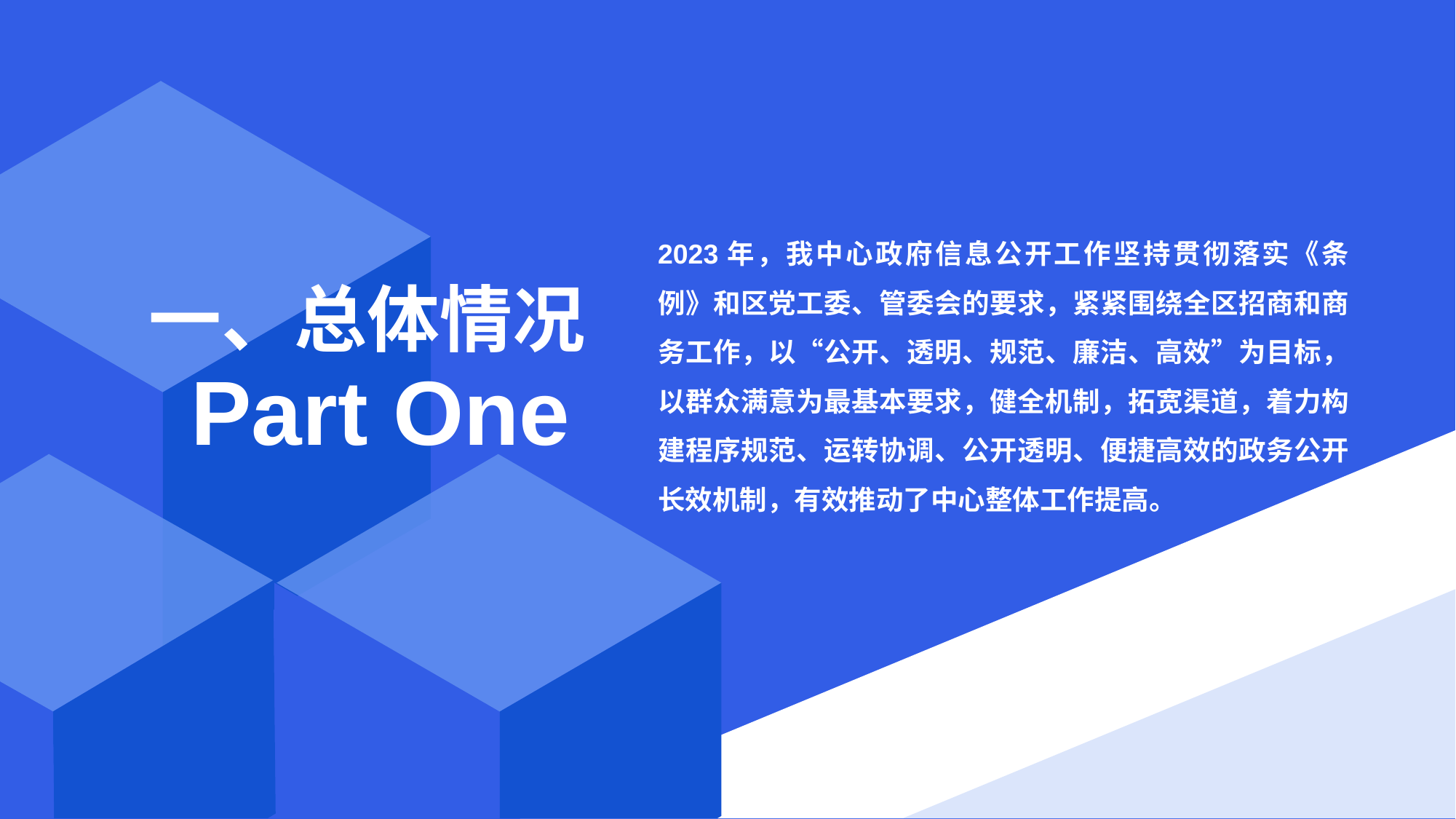

2023年，我中心政府信息公开工作坚持贯彻落实《条例》和区党工委、管委会的要求，紧紧围绕全区招商和商务工作，以“公开、透明、规范、廉洁、高效”为目标，以群众满意为最基本要求，健全机制，拓宽渠道，着力构建程序规范、运转协调、公开透明、便捷高效的政务公开长效机制，有效推动了中心整体工作提高。
一、总体情况
Part One